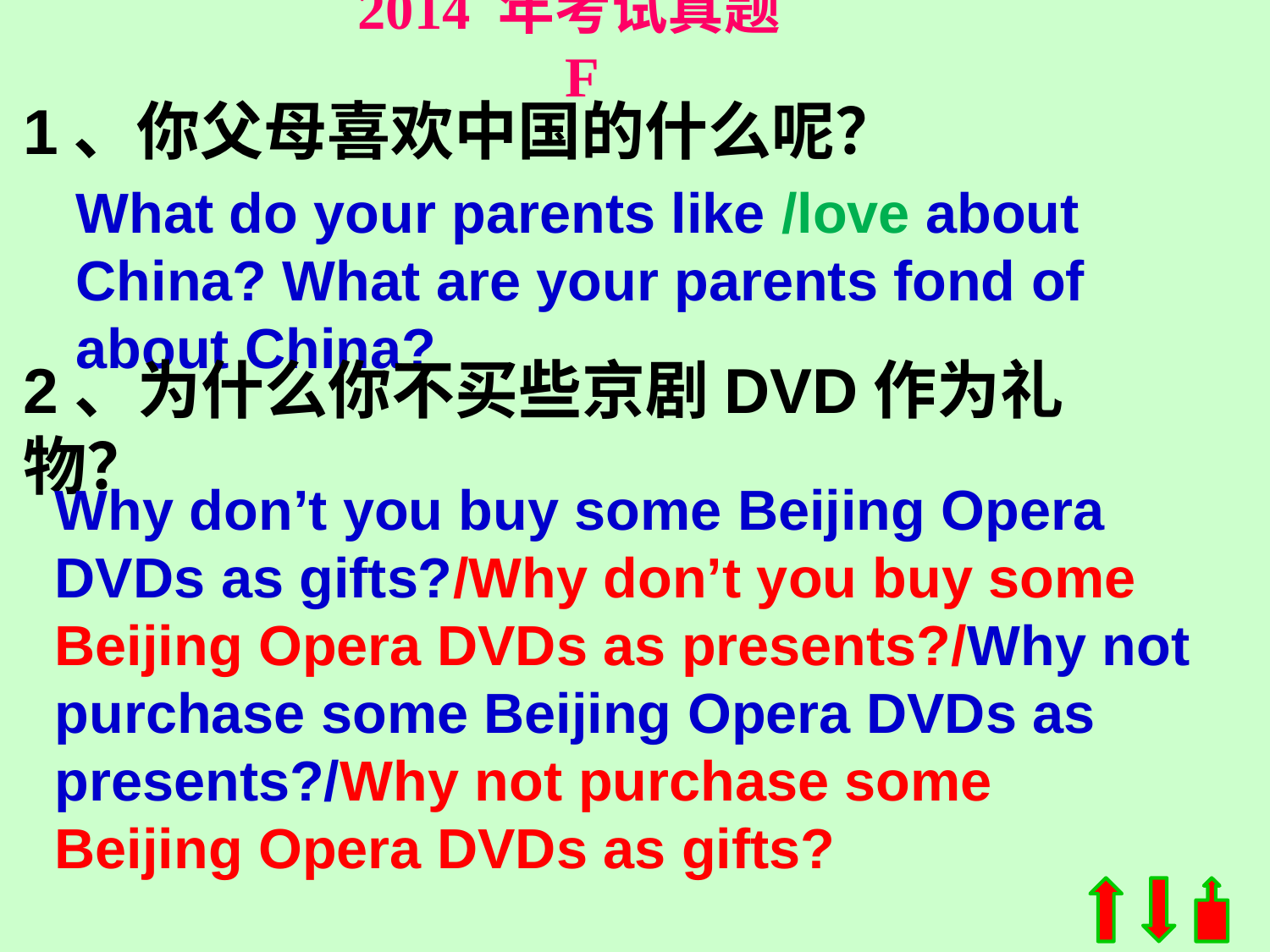

2014 年考试真题   F
1、你父母喜欢中国的什么呢？
What do your parents like /love about China? What are your parents fond of about China?
2、为什么你不买些京剧DVD作为礼物？
Why don’t you buy some Beijing Opera DVDs as gifts?/Why don’t you buy some Beijing Opera DVDs as presents?/Why not purchase some Beijing Opera DVDs as presents?/Why not purchase some Beijing Opera DVDs as gifts?